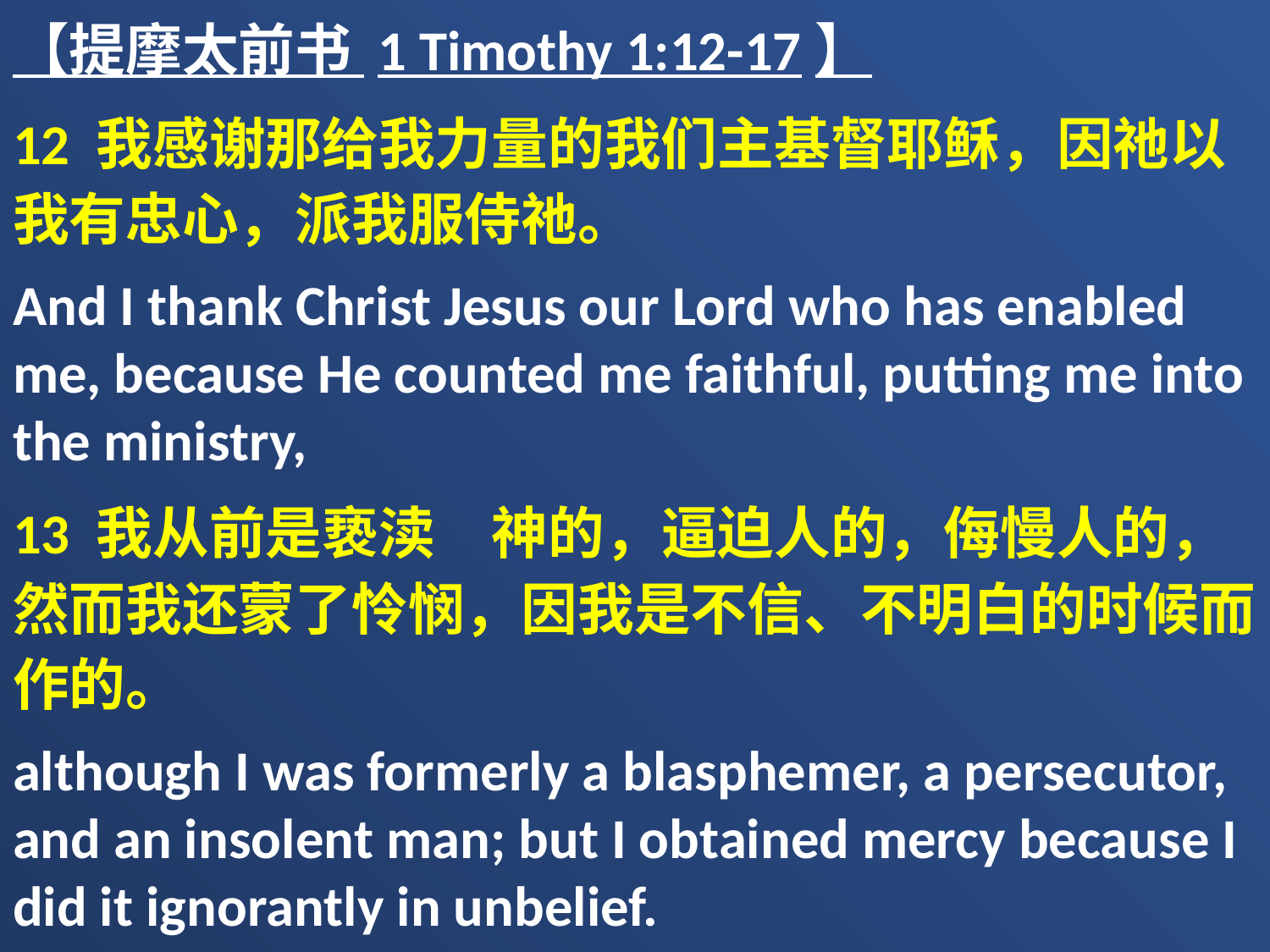

【提摩太前书 1 Timothy 1:12-17】
12 我感谢那给我力量的我们主基督耶稣，因祂以我有忠心，派我服侍祂。
And I thank Christ Jesus our Lord who has enabled me, because He counted me faithful, putting me into the ministry,
13 我从前是亵渎　神的，逼迫人的，侮慢人的，然而我还蒙了怜悯，因我是不信、不明白的时候而作的。
although I was formerly a blasphemer, a persecutor, and an insolent man; but I obtained mercy because I did it ignorantly in unbelief.